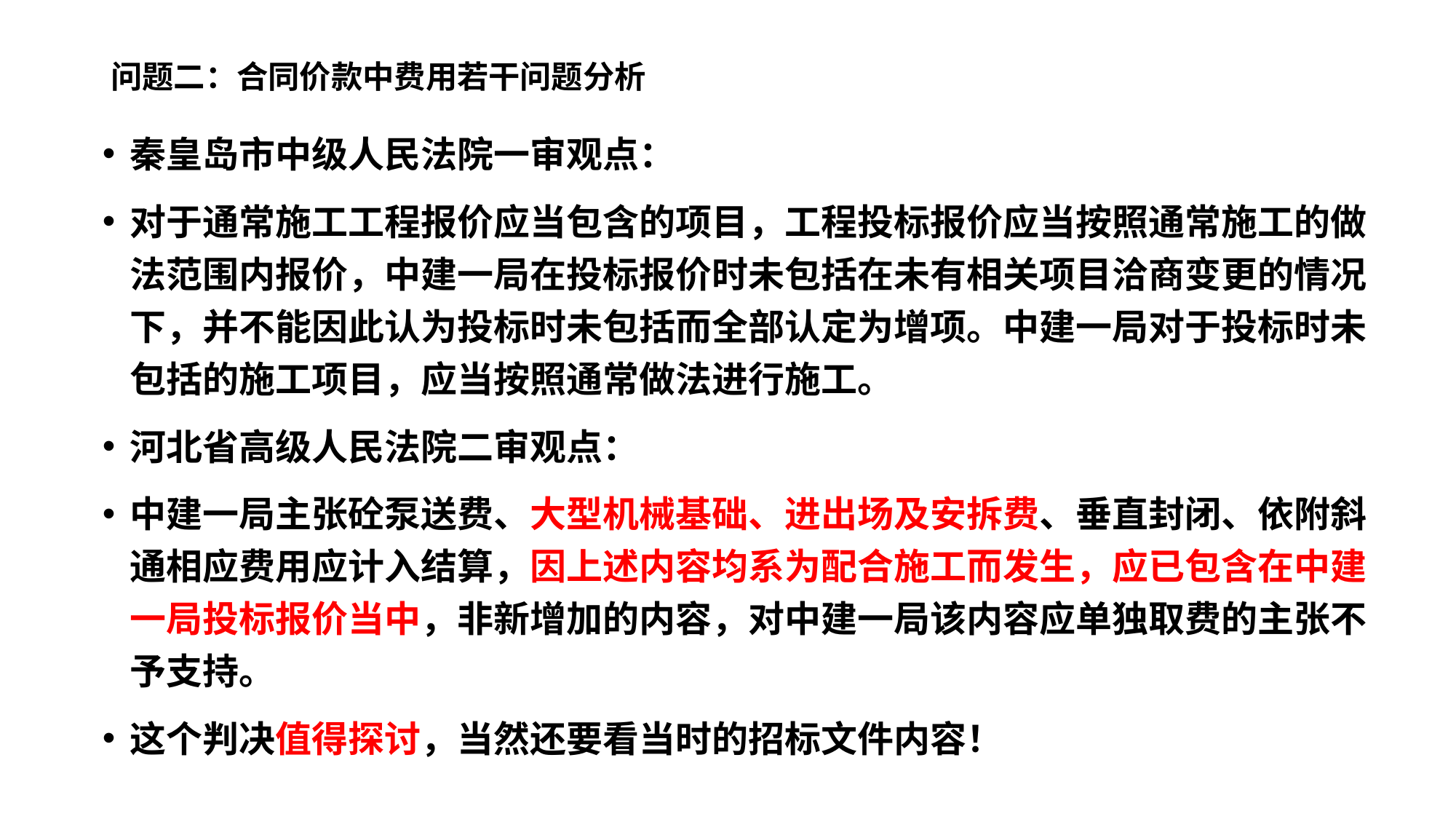

# 问题二：合同价款中费用若干问题分析
秦皇岛市中级人民法院一审观点：
对于通常施工工程报价应当包含的项目，工程投标报价应当按照通常施工的做法范围内报价，中建一局在投标报价时未包括在未有相关项目洽商变更的情况下，并不能因此认为投标时未包括而全部认定为增项。中建一局对于投标时未包括的施工项目，应当按照通常做法进行施工。
河北省高级人民法院二审观点：
中建一局主张砼泵送费、大型机械基础、进出场及安拆费、垂直封闭、依附斜通相应费用应计入结算，因上述内容均系为配合施工而发生，应已包含在中建一局投标报价当中，非新增加的内容，对中建一局该内容应单独取费的主张不予支持。
这个判决值得探讨，当然还要看当时的招标文件内容！